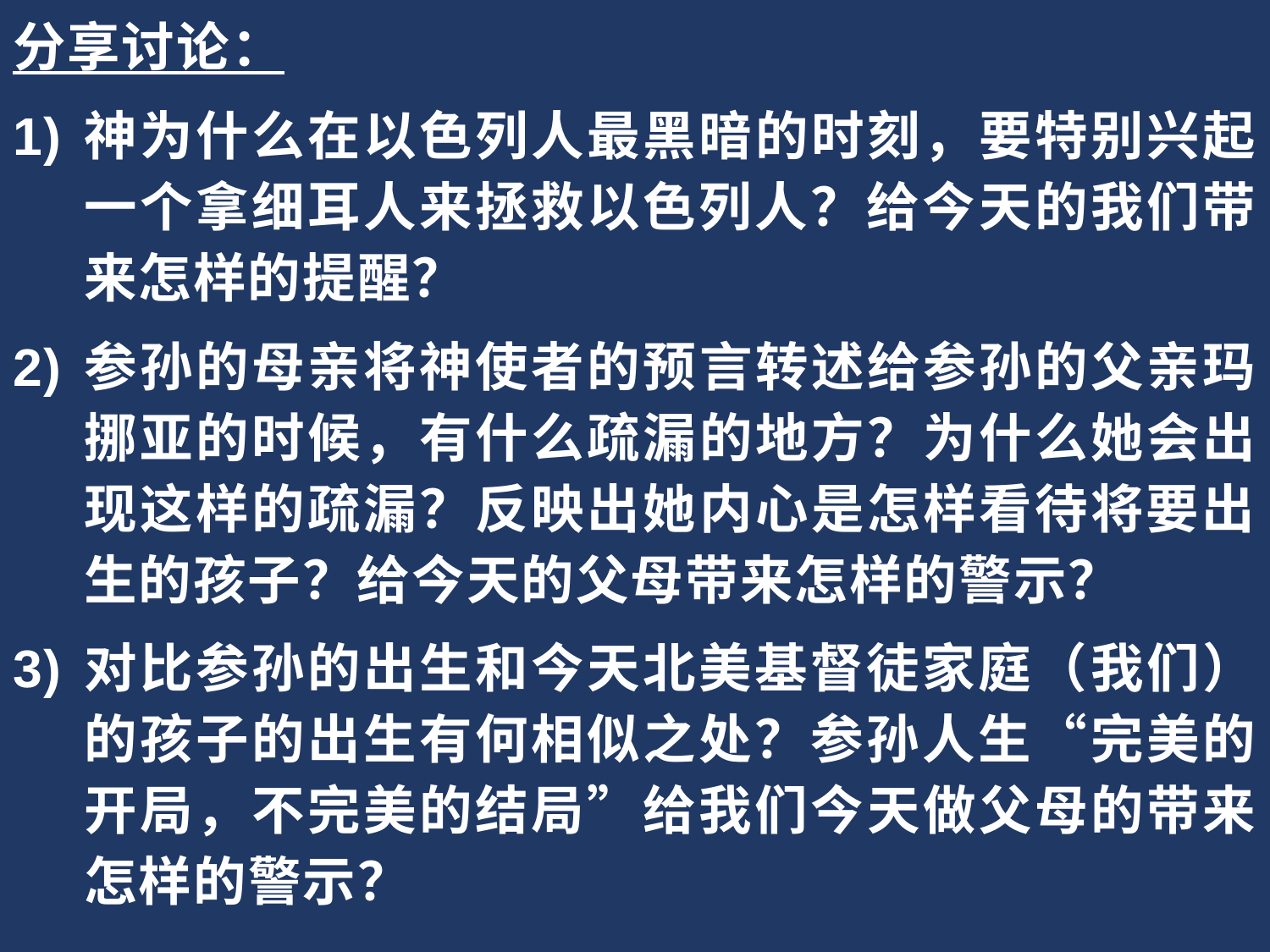

分享讨论：
神为什么在以色列人最黑暗的时刻，要特别兴起一个拿细耳人来拯救以色列人？给今天的我们带来怎样的提醒？
参孙的母亲将神使者的预言转述给参孙的父亲玛挪亚的时候，有什么疏漏的地方？为什么她会出现这样的疏漏？反映出她内心是怎样看待将要出生的孩子？给今天的父母带来怎样的警示？
对比参孙的出生和今天北美基督徒家庭（我们）的孩子的出生有何相似之处？参孙人生“完美的开局，不完美的结局”给我们今天做父母的带来怎样的警示？